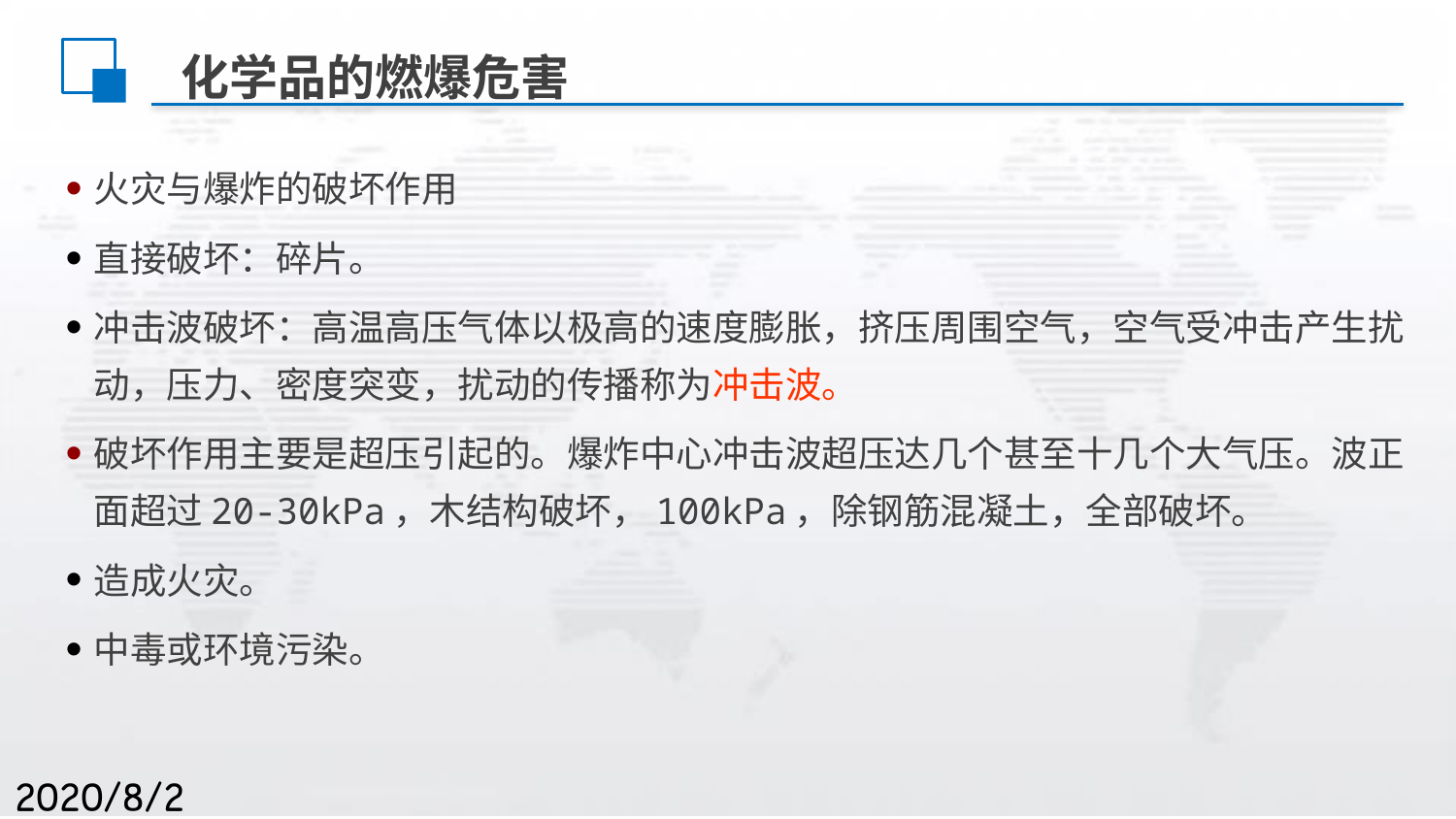

化学品的燃爆危害
火灾与爆炸的破坏作用
直接破坏：碎片。
冲击波破坏：高温高压气体以极高的速度膨胀，挤压周围空气，空气受冲击产生扰动，压力、密度突变，扰动的传播称为冲击波。
破坏作用主要是超压引起的。爆炸中心冲击波超压达几个甚至十几个大气压。波正面超过20-30kPa，木结构破坏，100kPa，除钢筋混凝土，全部破坏。
造成火灾。
中毒或环境污染。
2020/8/2